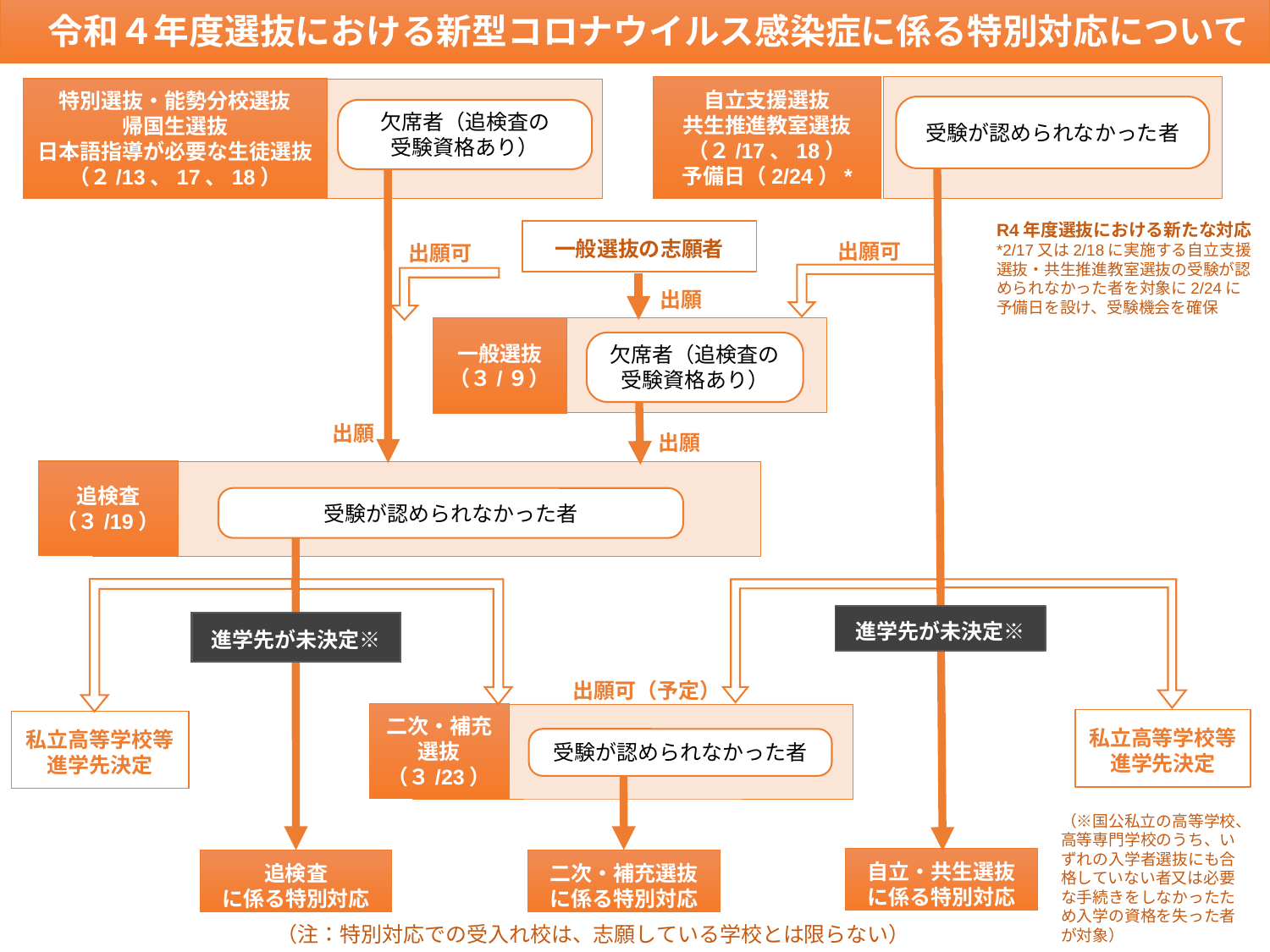

令和４年度選抜における新型コロナウイルス感染症に係る特別対応について
自立支援選抜
共生推進教室選抜
（２/17、18）
予備日（2/24）*

特別選抜・能勢分校選抜
帰国生選抜
日本語指導が必要な生徒選抜
（２/13、17、18）

受験が認められなかった者
欠席者（追検査の
受験資格あり）
R4年度選抜における新たな対応*2/17又は2/18に実施する自立支援選抜・共生推進教室選抜の受験が認められなかった者を対象に2/24に予備日を設け、受験機会を確保
一般選抜の志願者
出願可
出願可

出願

一般選抜
（３/９）
欠席者（追検査の
受験資格あり）
出願
出願
追検査
（３/19）

受験が認められなかった者

進学先が未決定※
進学先が未決定※
出願可（予定）
二次・補充選抜
（３/23）

私立高等学校等
進学先決定
私立高等学校等
進学先決定
受験が認められなかった者
（※国公私立の高等学校、高等専門学校のうち、いずれの入学者選抜にも合格していない者又は必要な手続きをしなかったため入学の資格を失った者が対象）
自立・共生選抜に係る特別対応
追検査
に係る特別対応
二次・補充選抜に係る特別対応
（注：特別対応での受入れ校は、志願している学校とは限らない）